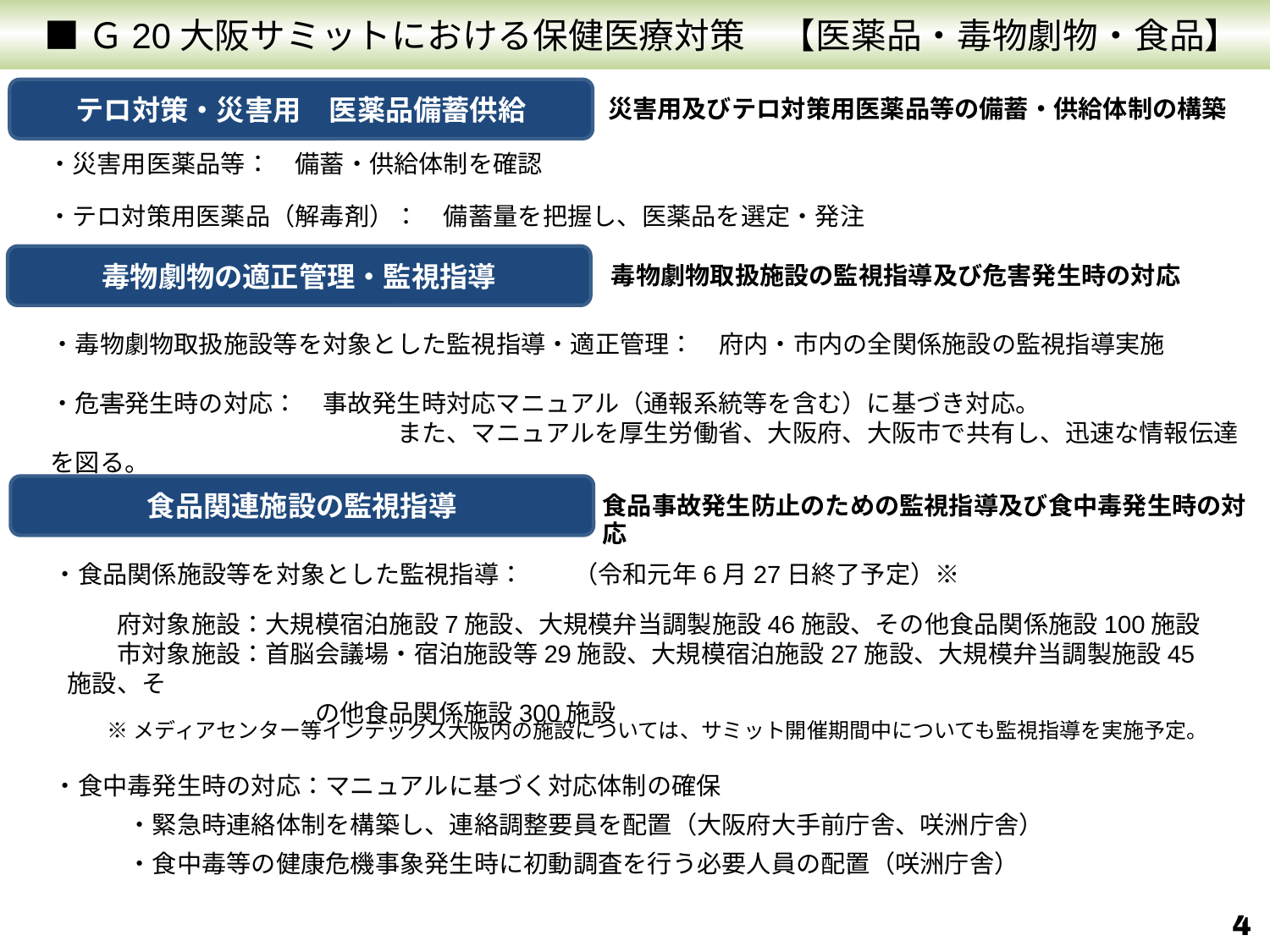

■ Ｇ20大阪サミットにおける保健医療対策　【医薬品・毒物劇物・食品】
テロ対策・災害用　医薬品備蓄供給
災害用及びテロ対策用医薬品等の備蓄・供給体制の構築
・災害用医薬品等：　備蓄・供給体制を確認

・テロ対策用医薬品（解毒剤）：　備蓄量を把握し、医薬品を選定・発注

毒物劇物の適正管理・監視指導
毒物劇物取扱施設の監視指導及び危害発生時の対応
・毒物劇物取扱施設等を対象とした監視指導・適正管理：　府内・市内の全関係施設の監視指導実施

・危害発生時の対応：　事故発生時対応マニュアル（通報系統等を含む）に基づき対応。
　　　　　　　　　　　　　　また、マニュアルを厚生労働省、大阪府、大阪市で共有し、迅速な情報伝達を図る。
食品関連施設の監視指導
食品事故発生防止のための監視指導及び食中毒発生時の対応
・食品関係施設等を対象とした監視指導：　　（令和元年6月27日終了予定）※

・食中毒発生時の対応：マニュアルに基づく対応体制の確保
　　　・緊急時連絡体制を構築し、連絡調整要員を配置（大阪府大手前庁舎、咲洲庁舎）
　　　・食中毒等の健康危機事象発生時に初動調査を行う必要人員の配置（咲洲庁舎）

　　府対象施設：大規模宿泊施設7施設、大規模弁当調製施設46施設、その他食品関係施設100施設
　　市対象施設：首脳会議場・宿泊施設等29施設、大規模宿泊施設27施設、大規模弁当調製施設45施設、そ
　　　　　　　　　　の他食品関係施設300施設
※メディアセンター等インテックス大阪内の施設については、サミット開催期間中についても監視指導を実施予定。
4